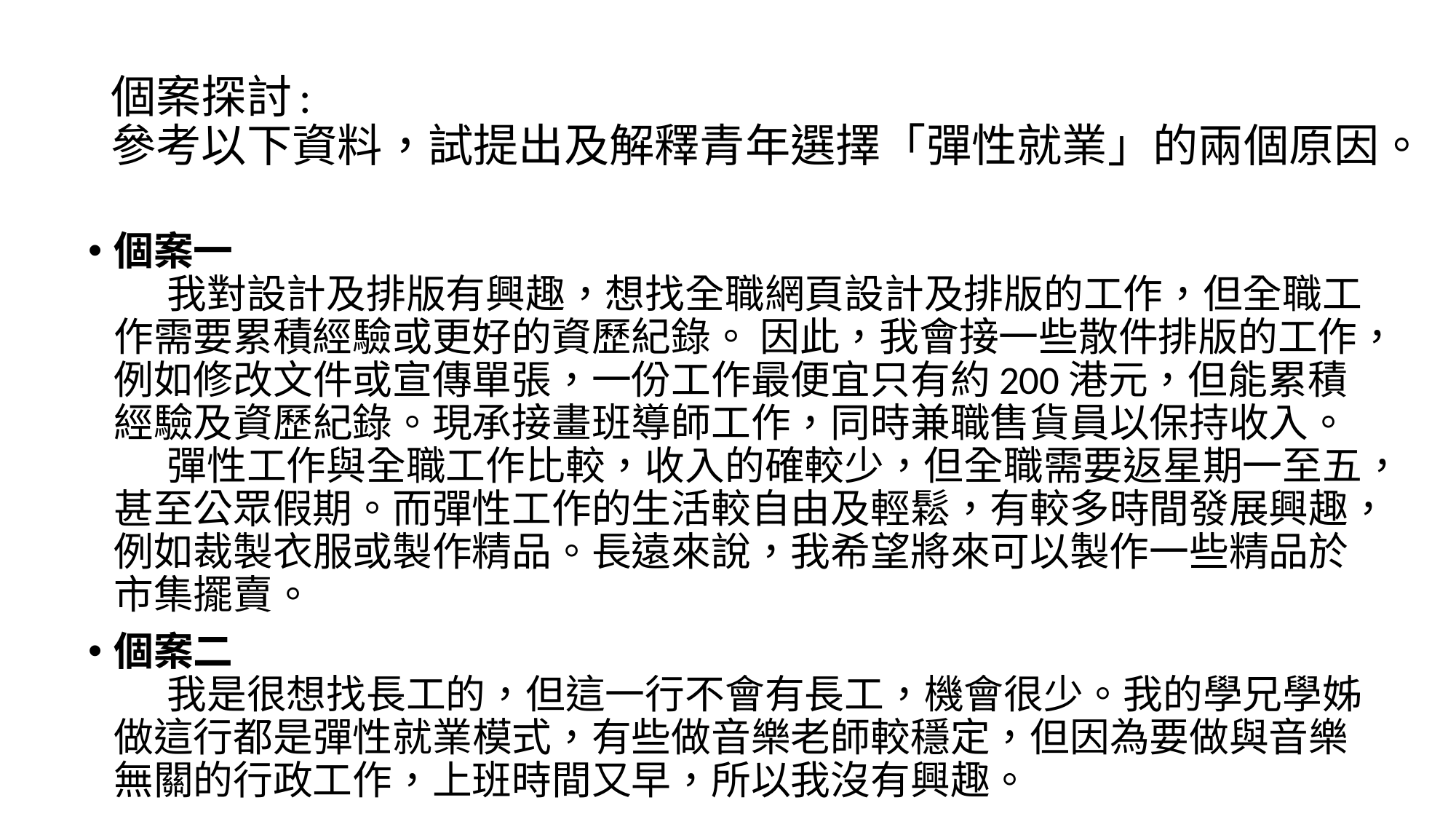

# 個案探討: 參考以下資料，試提出及解釋青年選擇「彈性就業」的兩個原因。
個案一
      我對設計及排版有興趣，想找全職網頁設計及排版的工作，但全職工作需要累積經驗或更好的資歷紀錄。 因此，我會接一些散件排版的工作，例如修改文件或宣傳單張，一份工作最便宜只有約200港元，但能累積經驗及資歷紀錄。現承接畫班導師工作，同時兼職售貨員以保持收入。
      彈性工作與全職工作比較，收入的確較少，但全職需要返星期一至五，甚至公眾假期。而彈性工作的生活較自由及輕鬆，有較多時間發展興趣，例如裁製衣服或製作精品。長遠來說，我希望將來可以製作一些精品於市集擺賣。
個案二
      我是很想找長工的，但這一行不會有長工，機會很少。我的學兄學姊做這行都是彈性就業模式，有些做音樂老師較穩定，但因為要做與音樂無關的行政工作，上班時間又早，所以我沒有興趣。